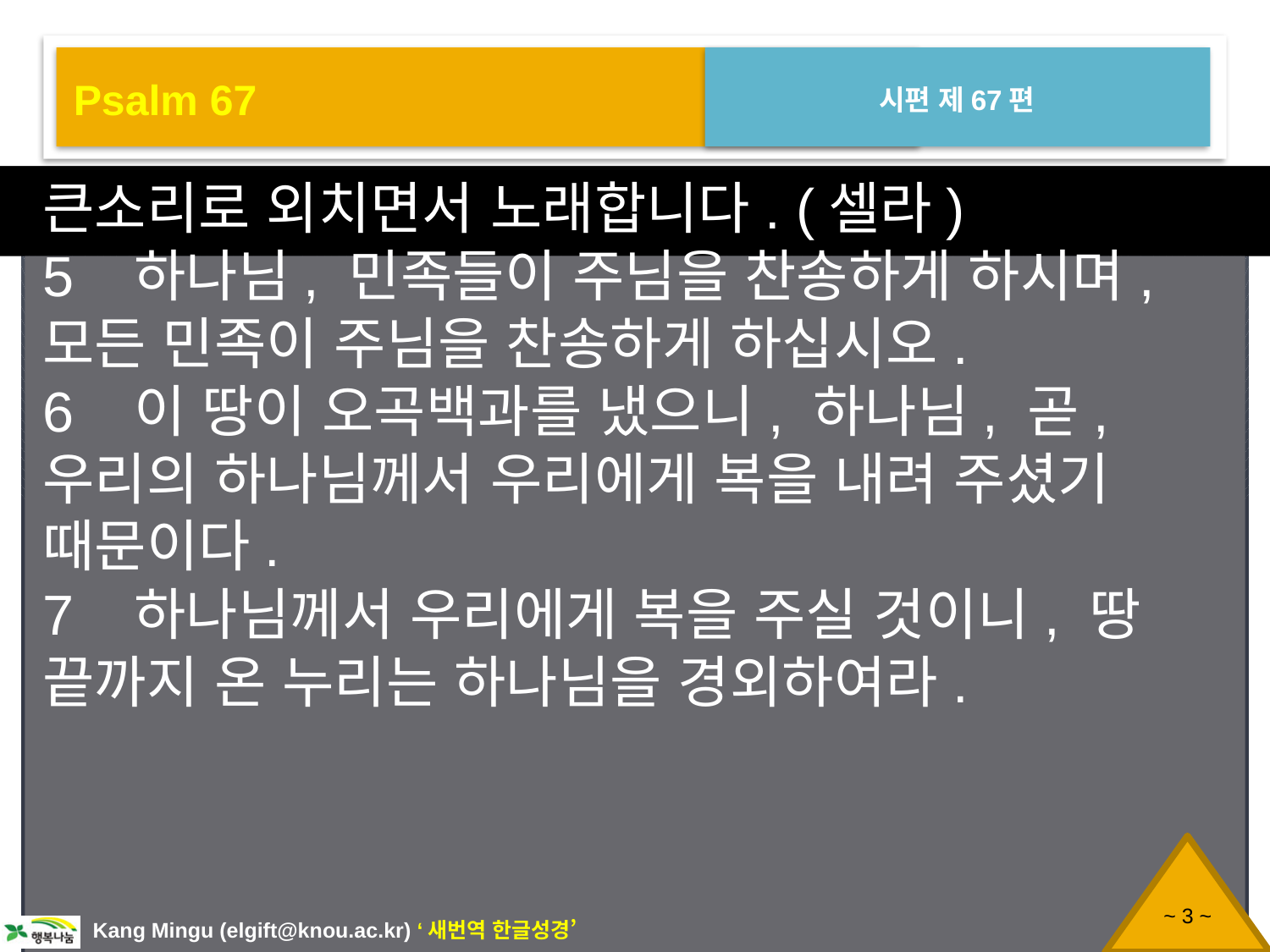

Psalm 67
시편 제67편
큰소리로 외치면서 노래합니다. (셀라)
5   하나님, 민족들이 주님을 찬송하게 하시며, 모든 민족이 주님을 찬송하게 하십시오.
6   이 땅이 오곡백과를 냈으니, 하나님, 곧, 우리의 하나님께서 우리에게 복을 내려 주셨기 때문이다.
7   하나님께서 우리에게 복을 주실 것이니, 땅 끝까지 온 누리는 하나님을 경외하여라.